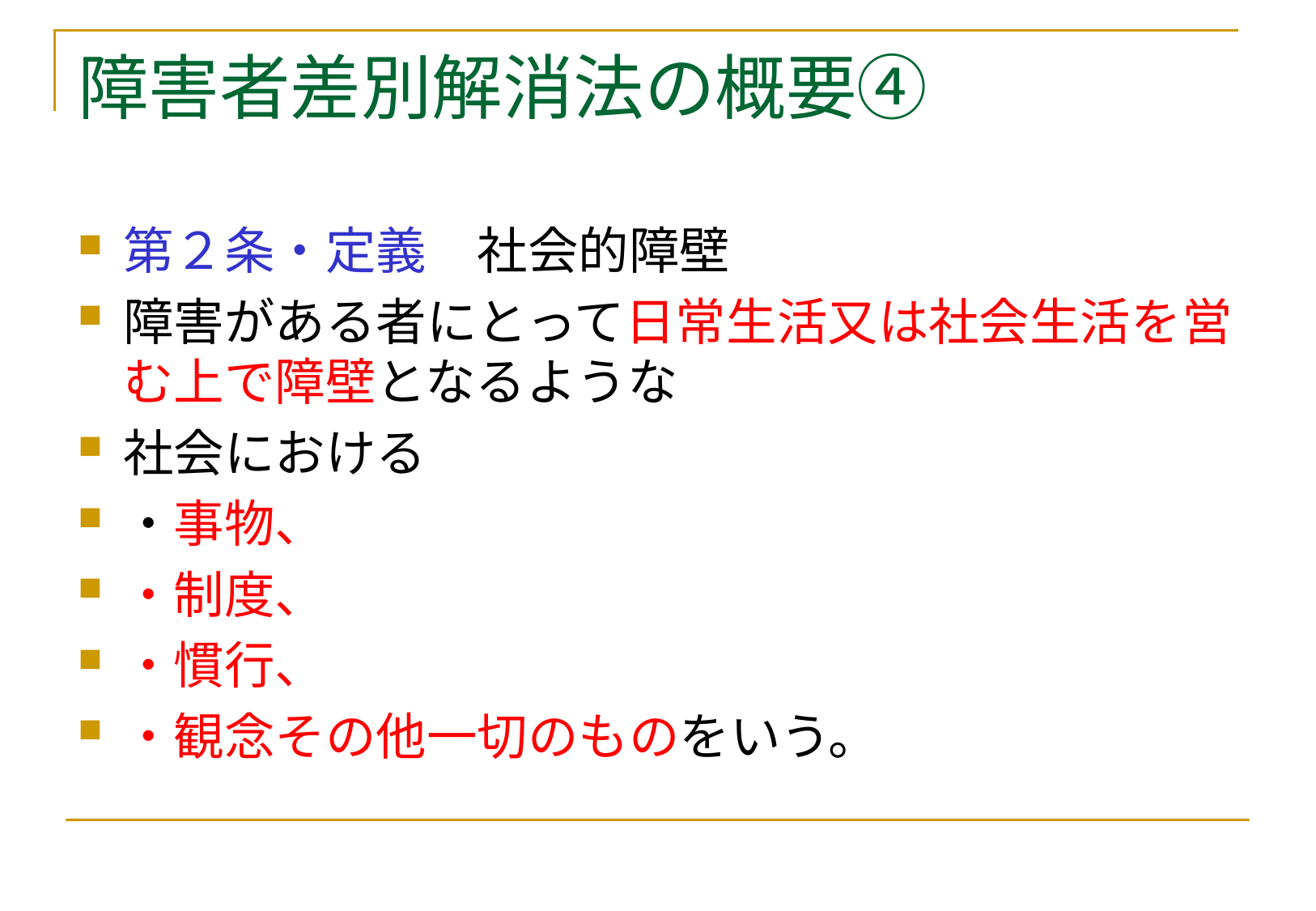

# 障害者差別解消法の概要④
第２条・定義　社会的障壁
障害がある者にとって日常生活又は社会生活を営む上で障壁となるような
社会における
・事物、
・制度、
・慣行、
・観念その他一切のものをいう。